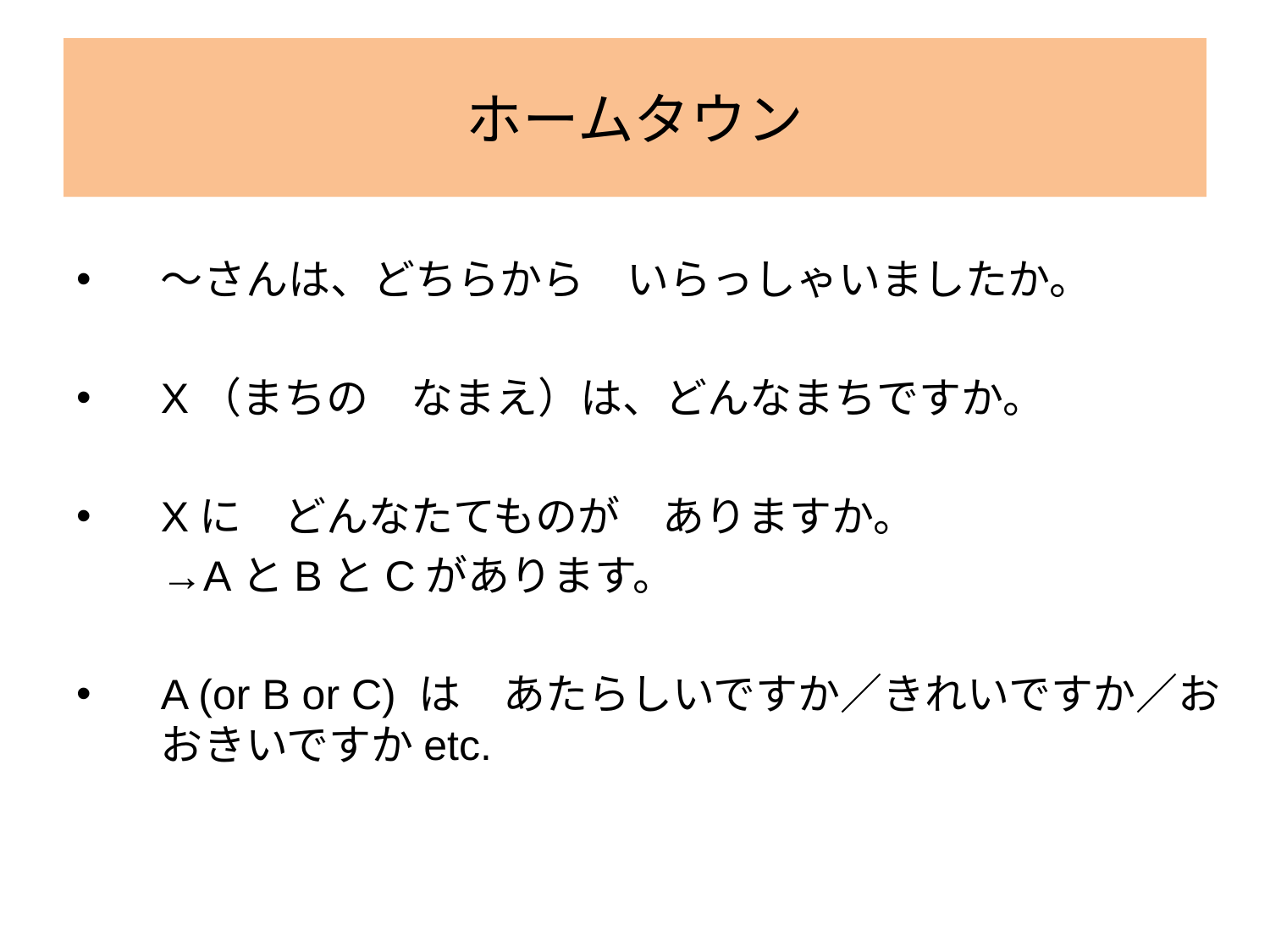

# ホームタウン
〜さんは、どちらから　いらっしゃいましたか。

X（まちの　なまえ）は、どんなまちですか。

Xに　どんなたてものが　ありますか。
	→AとBとCがあります。

A (or B or C) は　あたらしいですか／きれいですか／おおきいですかetc.